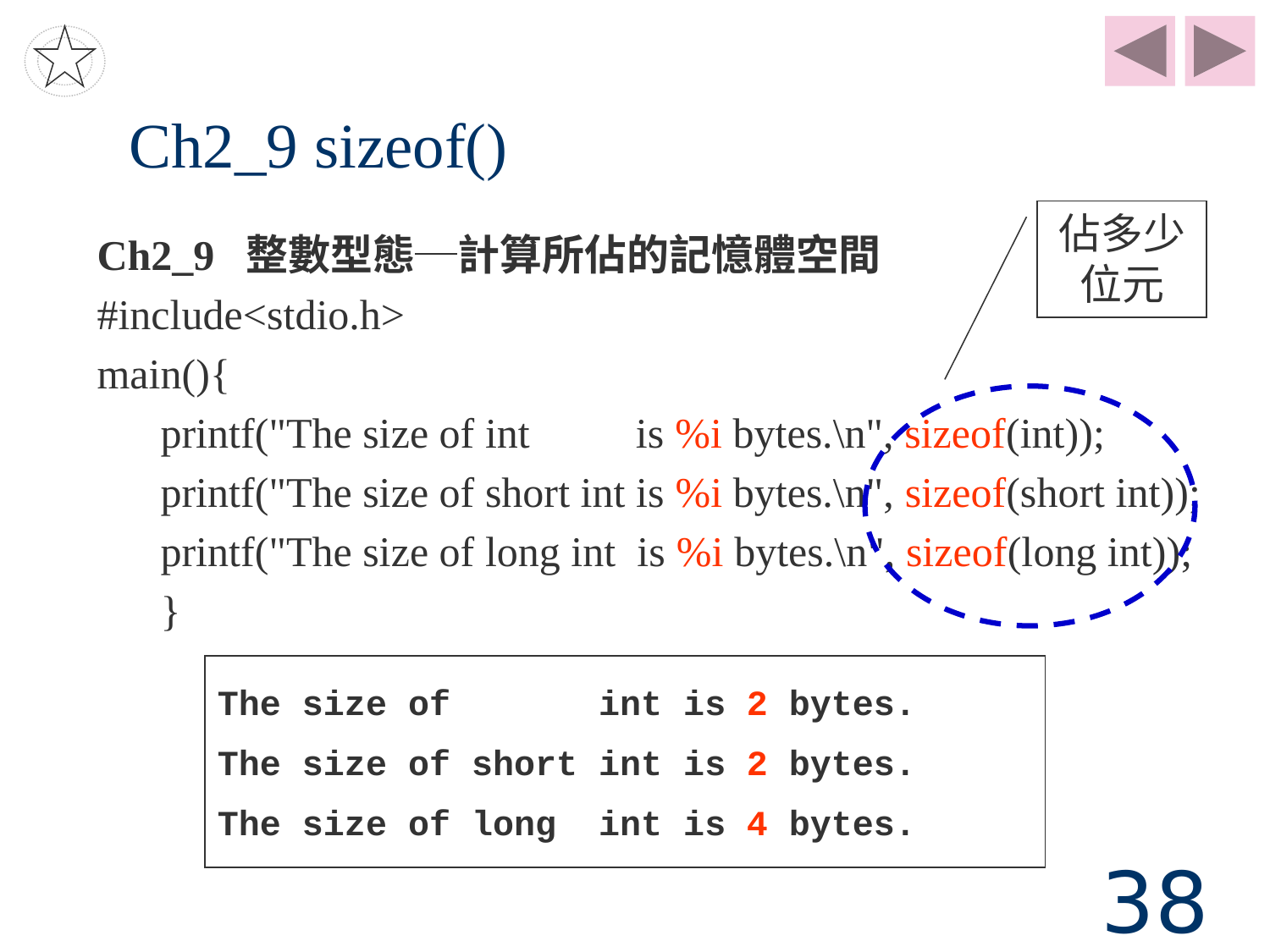

# Ch2_9 sizeof()
佔多少位元
Ch2_9  整數型態─計算所佔的記憶體空間
#include<stdio.h>
main(){
printf("The size of int          is %i bytes.\n", sizeof(int));
printf("The size of short int is %i bytes.\n", sizeof(short int));
printf("The size of long int  is %i bytes.\n", sizeof(long int));
}

The size of       int is 2 bytes.
The size of short int is 2 bytes.
The size of long  int is 4 bytes.
38